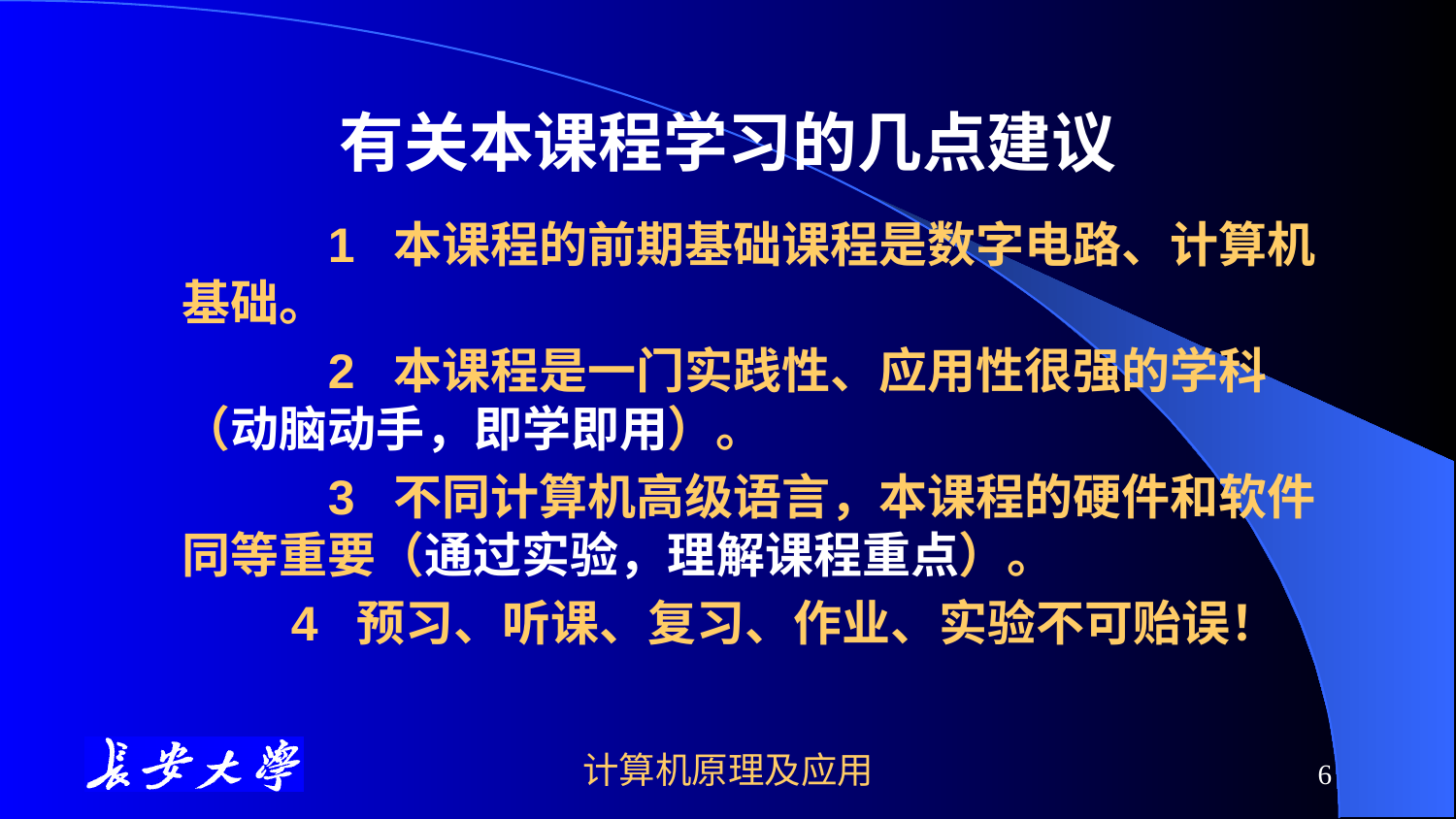

# 有关本课程学习的几点建议
		1  本课程的前期基础课程是数字电路、计算机基础。
		2  本课程是一门实践性、应用性很强的学科（动脑动手，即学即用）。
		3  不同计算机高级语言，本课程的硬件和软件同等重要（通过实验，理解课程重点）。
            4  预习、听课、复习、作业、实验不可贻误！
计算机原理及应用
6